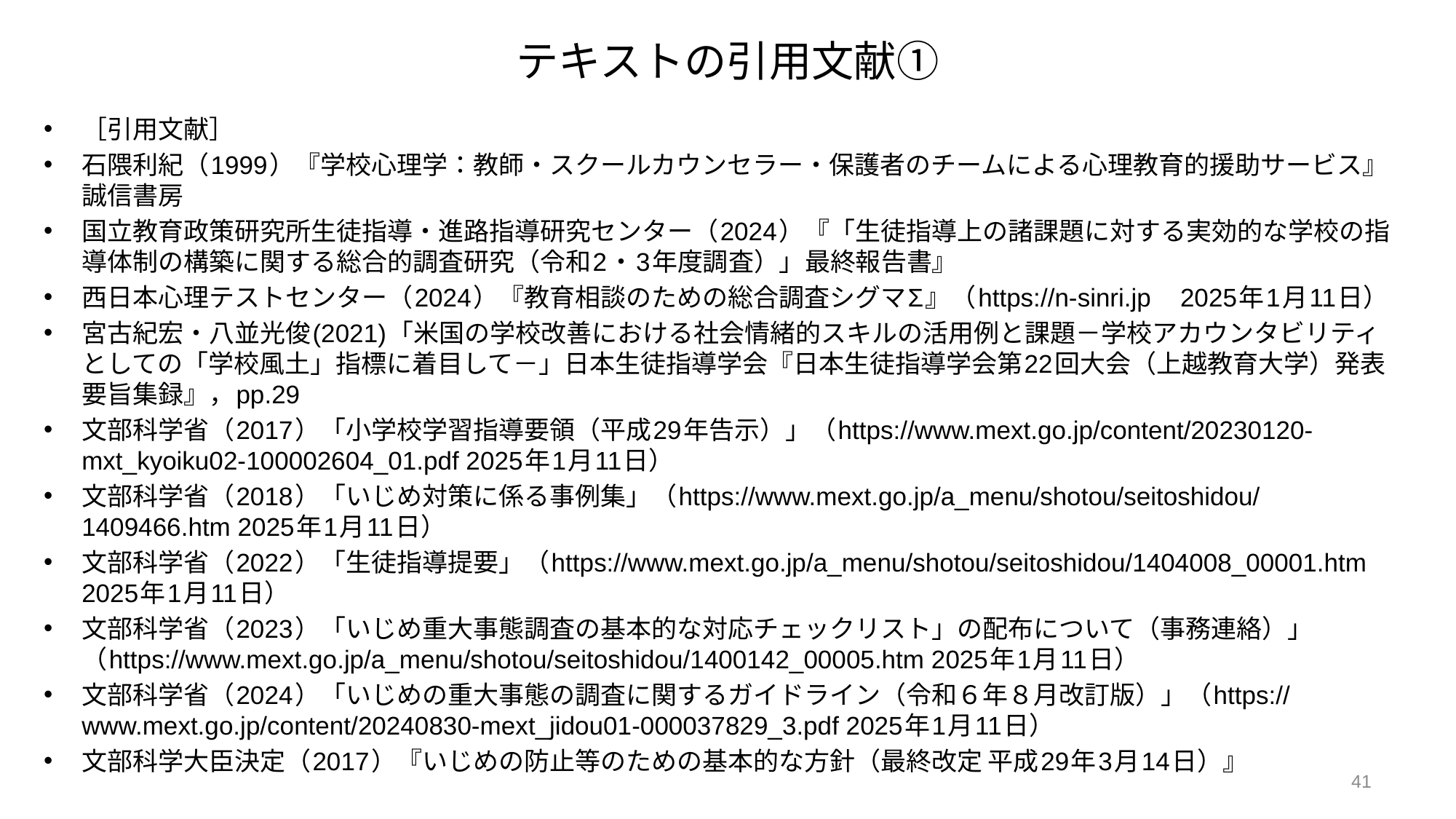

# テキストの引用文献①

［引用文献］
石隈利紀（1999）『学校心理学：教師・スクールカウンセラー・保護者のチームによる心理教育的援助サービス』誠信書房
国立教育政策研究所生徒指導・進路指導研究センター（2024）『「生徒指導上の諸課題に対する実効的な学校の指導体制の構築に関する総合的調査研究（令和2・3年度調査）」最終報告書』
西日本心理テストセンター（2024）『教育相談のための総合調査シグマΣ』（https://n-sinri.jp　2025年1月11日）
宮古紀宏・八並光俊(2021)「米国の学校改善における社会情緒的スキルの活用例と課題－学校アカウンタビリティとしての「学校風土」指標に着目して－」日本生徒指導学会『日本生徒指導学会第22回大会（上越教育大学）発表要旨集録』，pp.29
文部科学省（2017）「小学校学習指導要領（平成29年告示）」（https://www.mext.go.jp/content/20230120-mxt_kyoiku02-100002604_01.pdf 2025年1月11日）
文部科学省（2018）「いじめ対策に係る事例集」（https://www.mext.go.jp/a_menu/shotou/seitoshidou/1409466.htm 2025年1月11日）
文部科学省（2022）「生徒指導提要」（https://www.mext.go.jp/a_menu/shotou/seitoshidou/1404008_00001.htm 2025年1月11日）
文部科学省（2023）「いじめ重大事態調査の基本的な対応チェックリスト」の配布について（事務連絡）」（https://www.mext.go.jp/a_menu/shotou/seitoshidou/1400142_00005.htm 2025年1月11日）
文部科学省（2024）「いじめの重大事態の調査に関するガイドライン（令和６年８月改訂版）」（https://www.mext.go.jp/content/20240830-mext_jidou01-000037829_3.pdf 2025年1月11日）
文部科学大臣決定（2017）『いじめの防止等のための基本的な方針（最終改定 平成29年3月14日）』

41